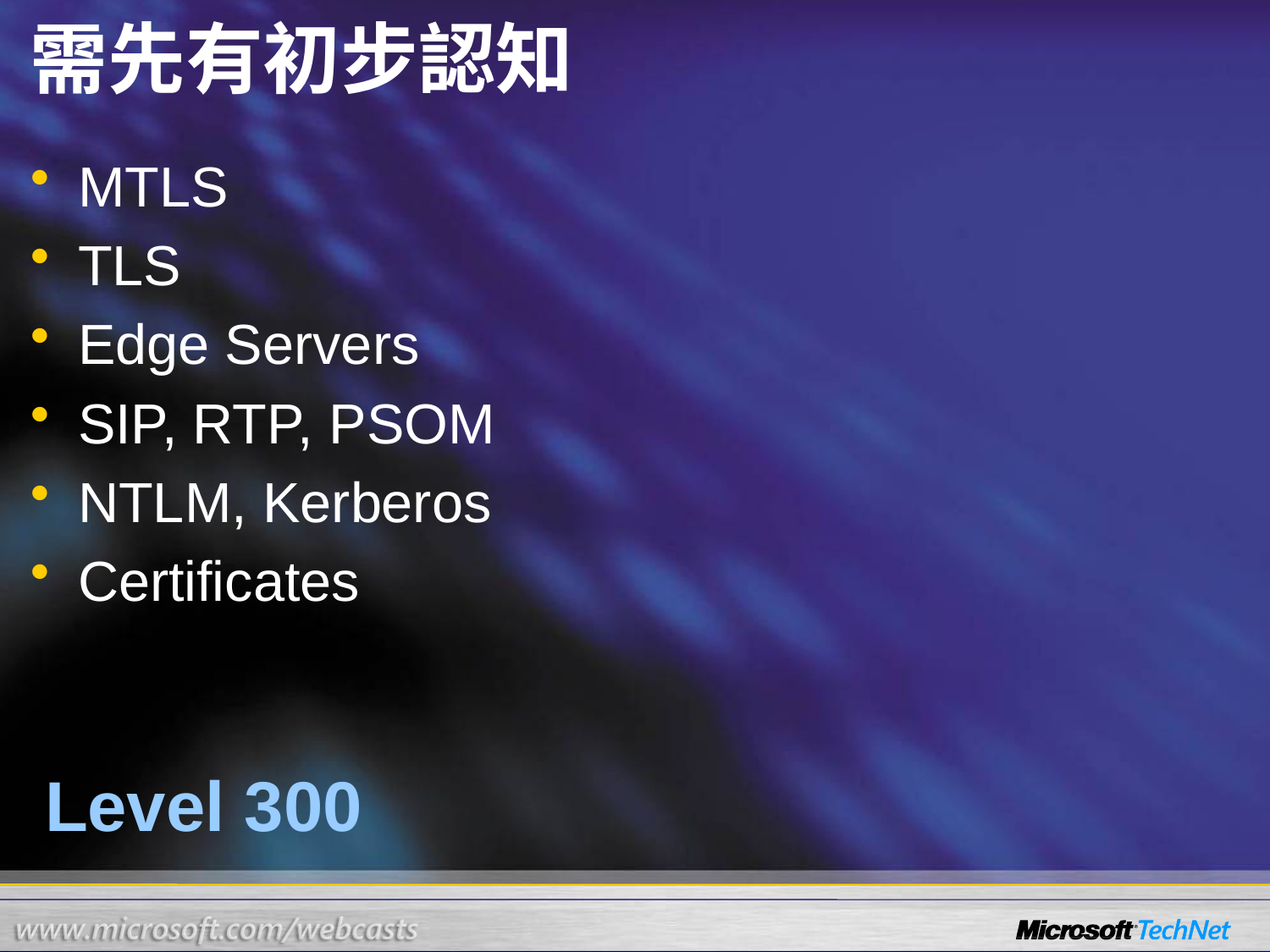

# 需先有初步認知
MTLS
TLS
Edge Servers
SIP, RTP, PSOM
NTLM, Kerberos
Certificates

Level 300